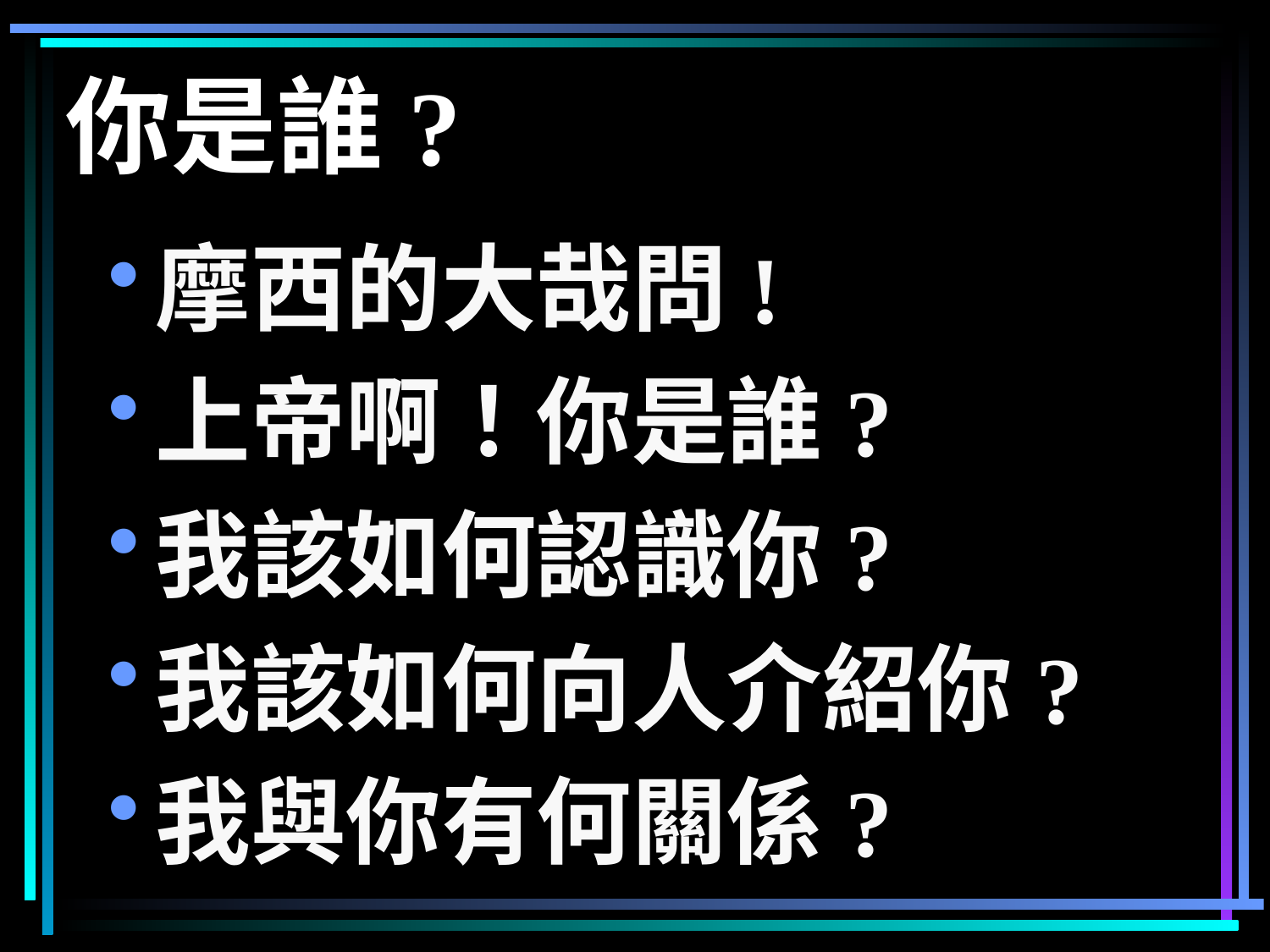

# 你是誰?
摩西的大哉問!
上帝啊！你是誰?
我該如何認識你?
我該如何向人介紹你?
我與你有何關係?